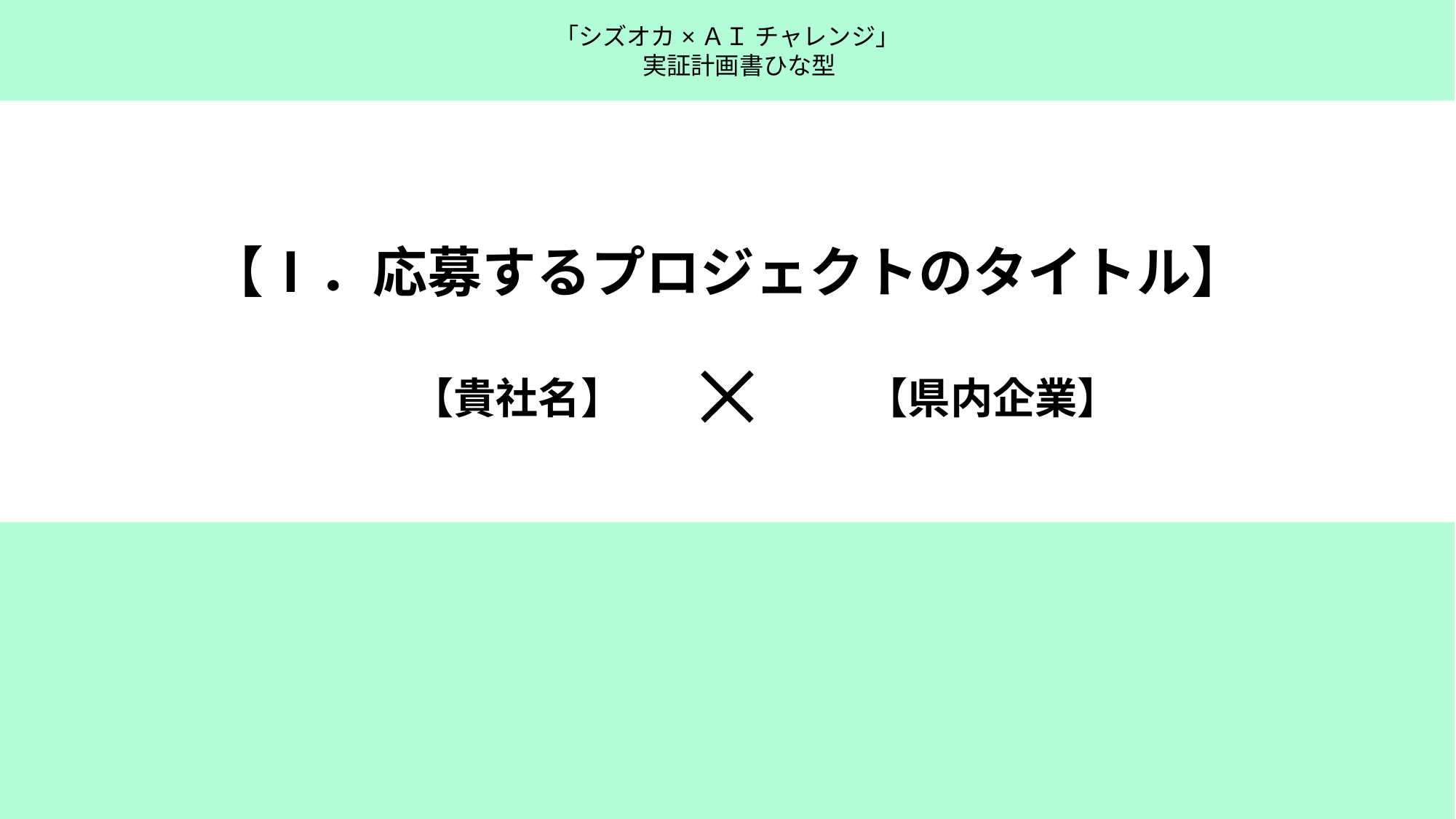

「シズオカ×ＡＩ チャレンジ」
　実証計画書ひな型
【Ⅰ．応募するプロジェクトのタイトル】

【貴社名】
【県内企業】